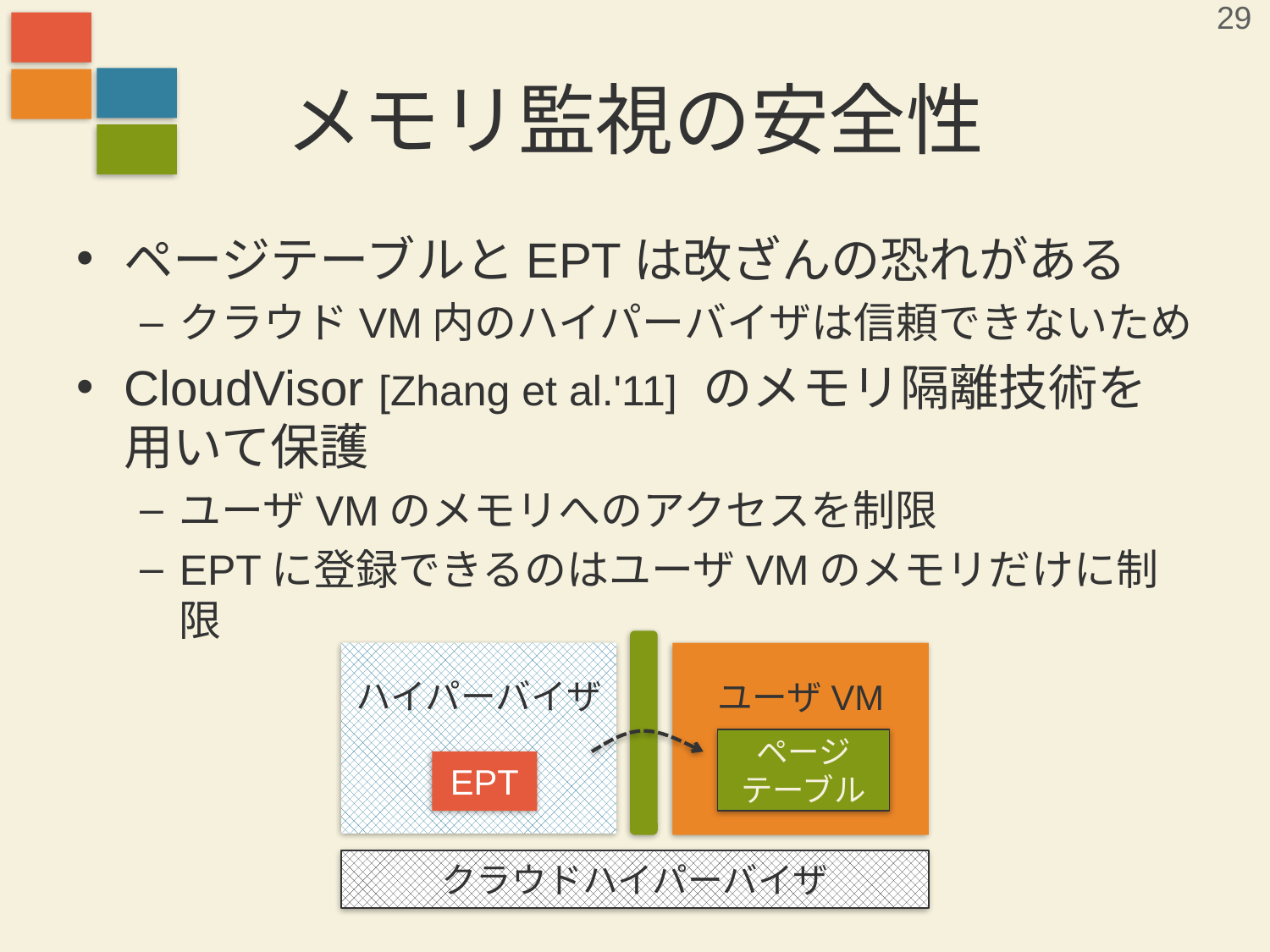

29
# メモリ監視の安全性
ページテーブルとEPTは改ざんの恐れがある
クラウドVM内のハイパーバイザは信頼できないため
CloudVisor [Zhang et al.'11] のメモリ隔離技術を用いて保護
ユーザVMのメモリへのアクセスを制限
EPTに登録できるのはユーザVMのメモリだけに制限

ハイパーバイザ

ユーザVM

ページ
テーブル

EPT
クラウドハイパーバイザ